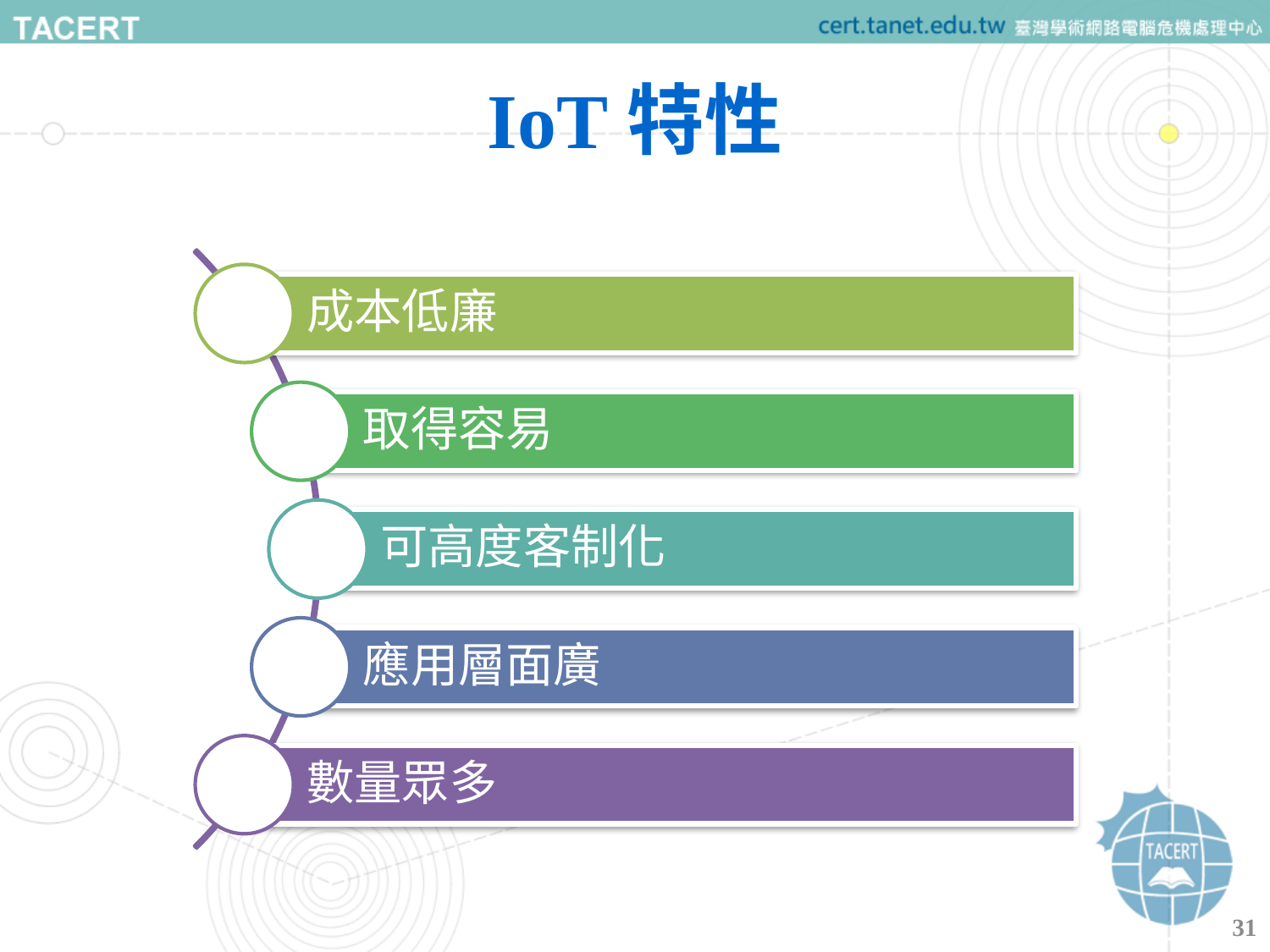

# IoT特性
成本低廉
取得容易
可高度客制化
應用層面廣
數量眾多
31